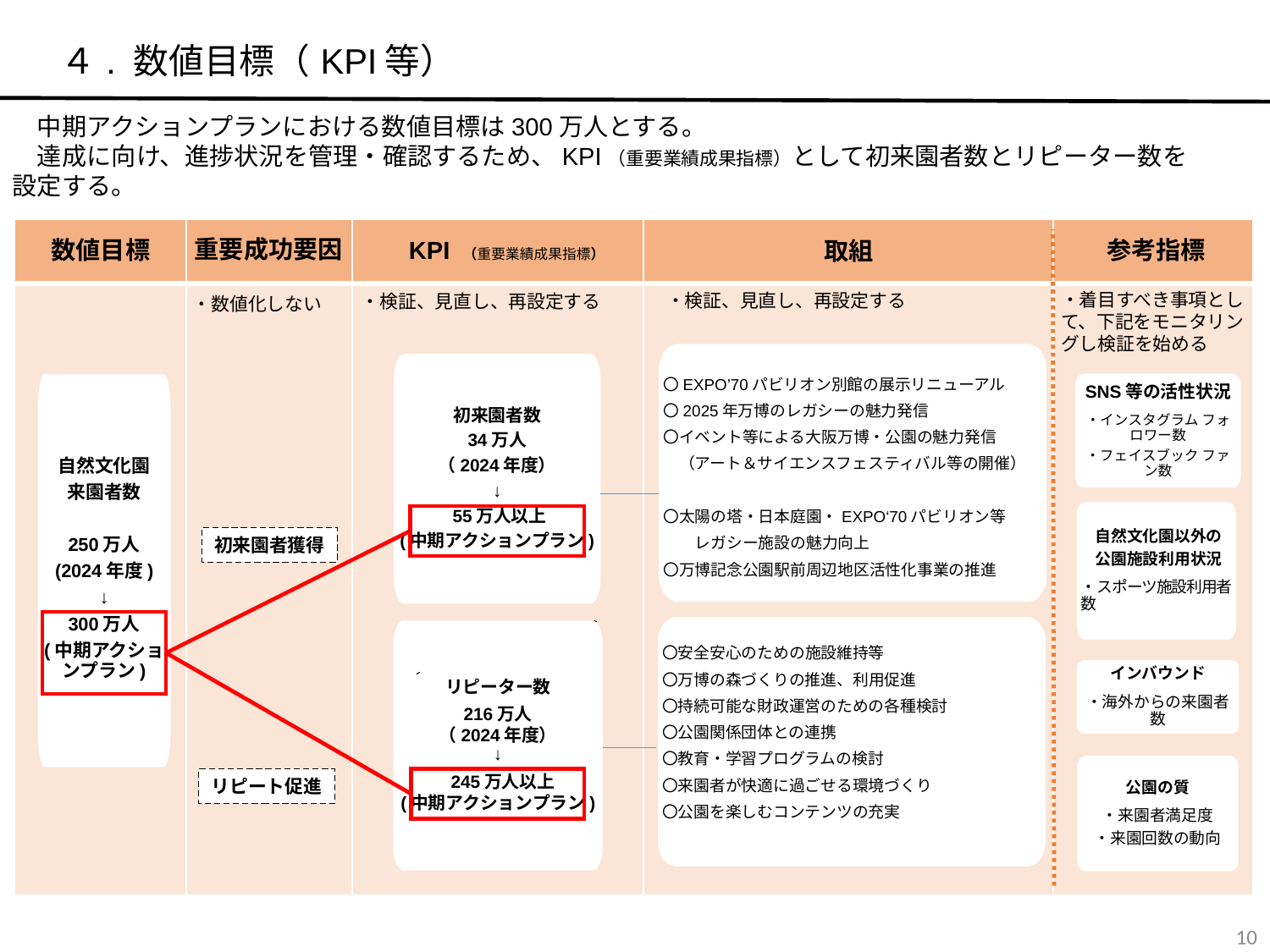

４. 数値目標（KPI等）
　中期アクションプランにおける数値目標は300万人とする。
　達成に向け、進捗状況を管理・確認するため、KPI（重要業績成果指標）として初来園者数とリピーター数を設定する。
|  |  |  |  |  |
| --- | --- | --- | --- | --- |
|  |  |  |  |  |
重要成功要因
数値目標
参考指標
KPI （重要業績成果指標）
取組
・着目すべき事項として、下記をモニタリングし検証を始める
・検証、見直し、再設定する
・検証、見直し、再設定する
・数値化しない
〇EXPO’70パビリオン別館の展示リニューアル
〇2025年万博のレガシーの魅力発信
〇イベント等による大阪万博・公園の魅力発信
　（アート＆サイエンスフェスティバル等の開催）
〇太陽の塔・日本庭園・EXPO‘70パビリオン等
　　レガシー施設の魅力向上
〇万博記念公園駅前周辺地区活性化事業の推進
初来園者数
34万人
（2024年度）
↓
 55万人以上
(中期アクションプラン)
SNS等の活性状況
・インスタグラム フォロワー数
・フェイスブック ファン数

自然文化園
来園者数

250万人
(2024年度)
↓
300万人
(中期アクションプラン)

自然文化園以外の
公園施設利用状況
・スポーツ施設利用者数

初来園者獲得

〇安全安心のための施設維持等
〇万博の森づくりの推進、利用促進
〇持続可能な財政運営のための各種検討
〇公園関係団体との連携
〇教育・学習プログラムの検討
〇来園者が快適に過ごせる環境づくり
〇公園を楽しむコンテンツの充実
リピーター数
216万人
（2024年度）
↓
  245万人以上
(中期アクションプラン)
インバウンド
・海外からの来園者数
公園の質
・来園者満足度
・来園回数の動向
リピート促進

10